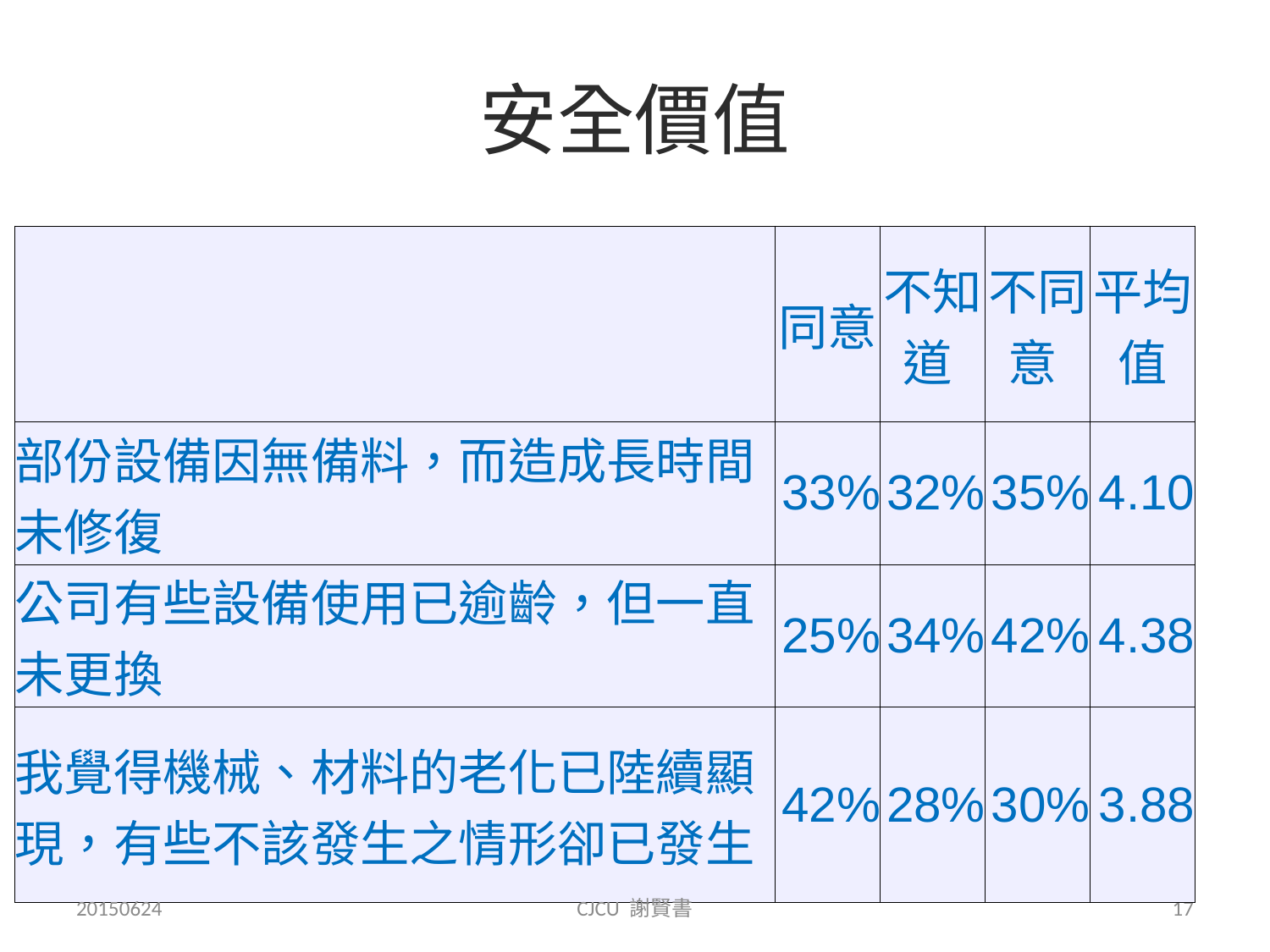

# 安全價值
|  | 同意 | 不知道 | 不同意 | 平均值 |
| --- | --- | --- | --- | --- |
| 部份設備因無備料，而造成長時間未修復 | 33% | 32% | 35% | 4.10 |
| 公司有些設備使用已逾齡，但一直未更換 | 25% | 34% | 42% | 4.38 |
| 我覺得機械、材料的老化已陸續顯現，有些不該發生之情形卻已發生 | 42% | 28% | 30% | 3.88 |
20150624
CJCU 謝賢書
17